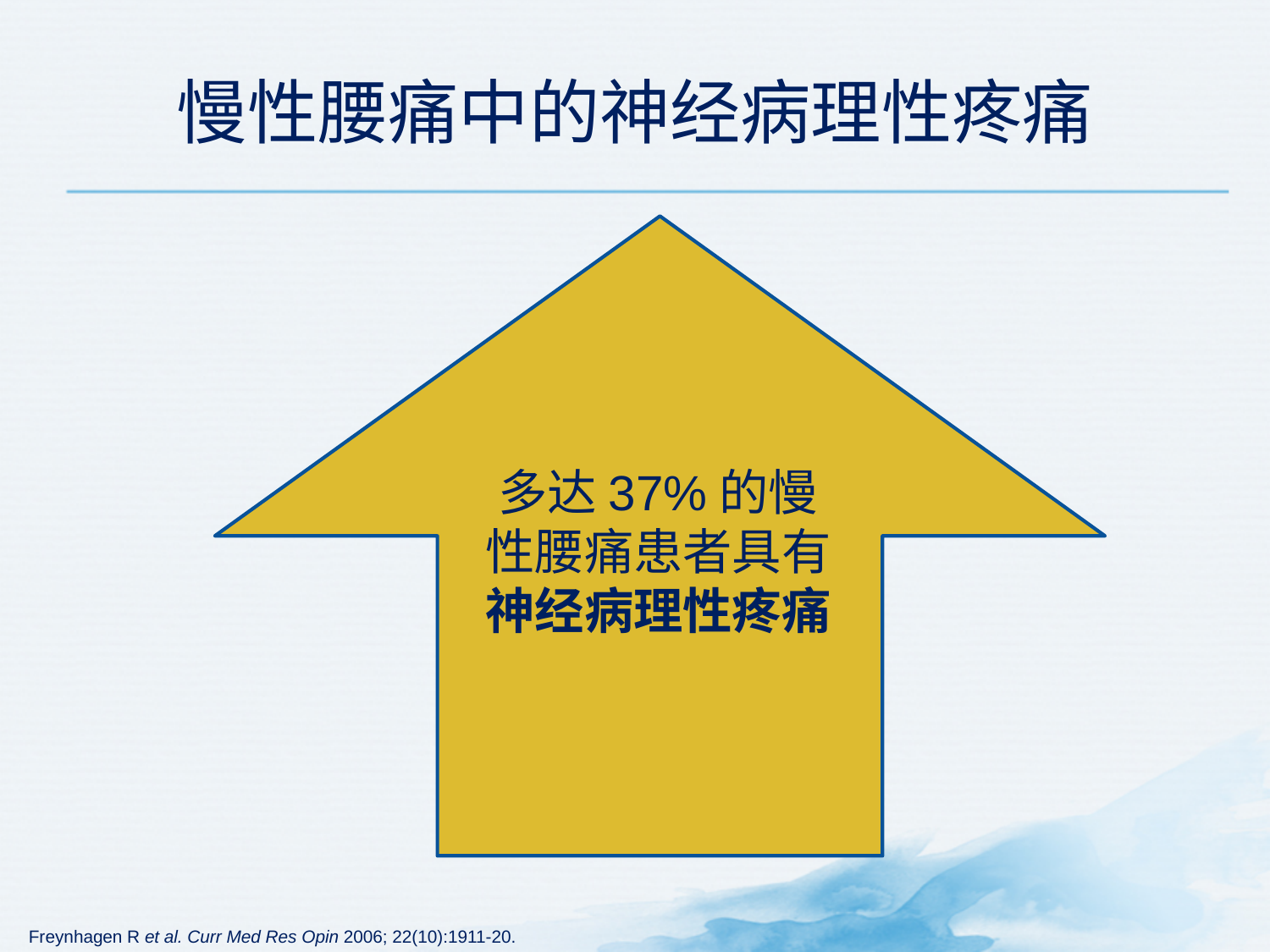

# 慢性腰痛中的神经病理性疼痛

多达37%的慢性腰痛患者具有神经病理性疼痛
Freynhagen R et al. Curr Med Res Opin 2006; 22(10):1911-20.